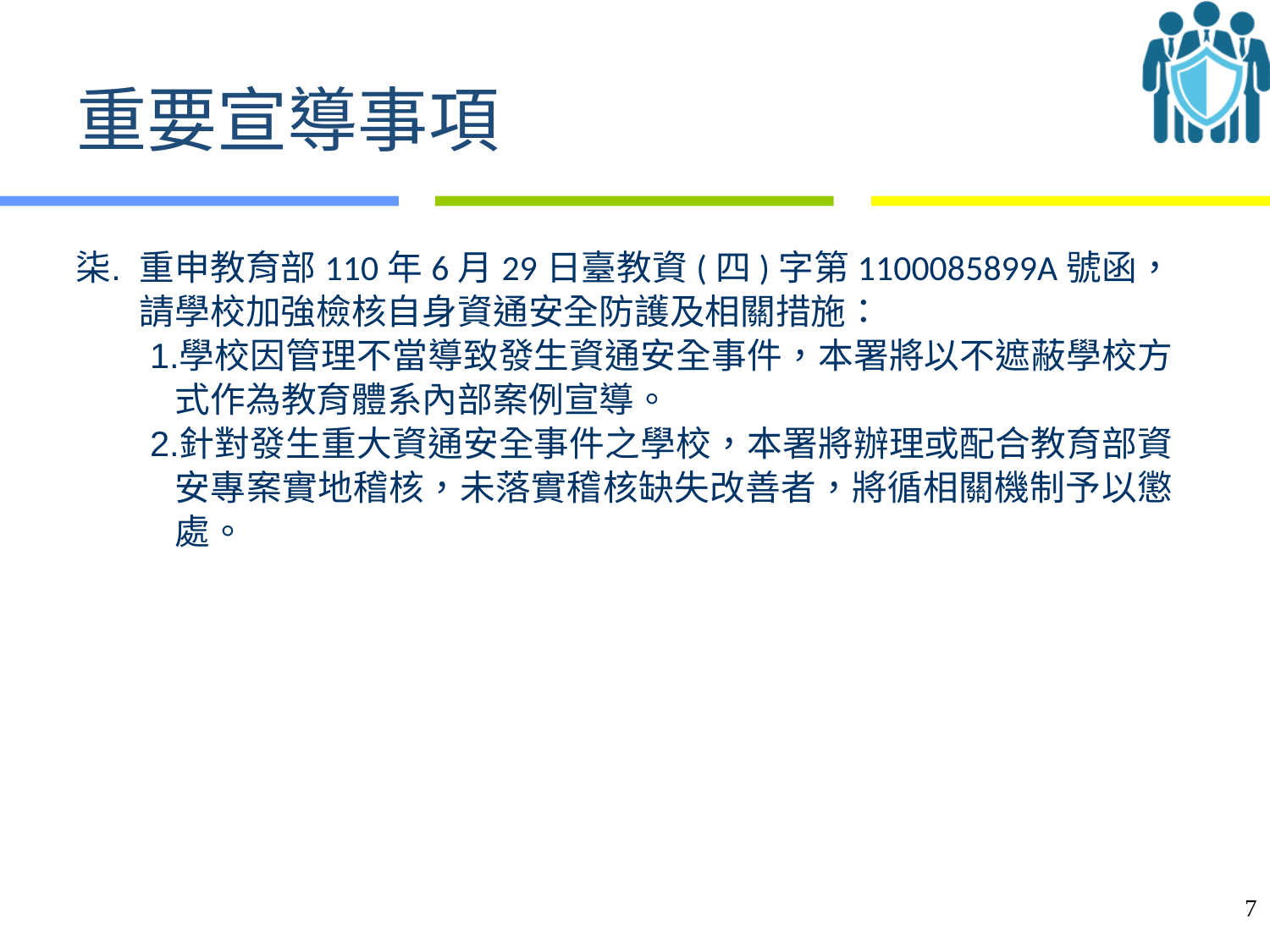

# 重要宣導事項
重申教育部110年6月29日臺教資(四)字第1100085899A號函，請學校加強檢核自身資通安全防護及相關措施：
學校因管理不當導致發生資通安全事件，本署將以不遮蔽學校方式作為教育體系內部案例宣導。
針對發生重大資通安全事件之學校，本署將辦理或配合教育部資安專案實地稽核，未落實稽核缺失改善者，將循相關機制予以懲處。

7